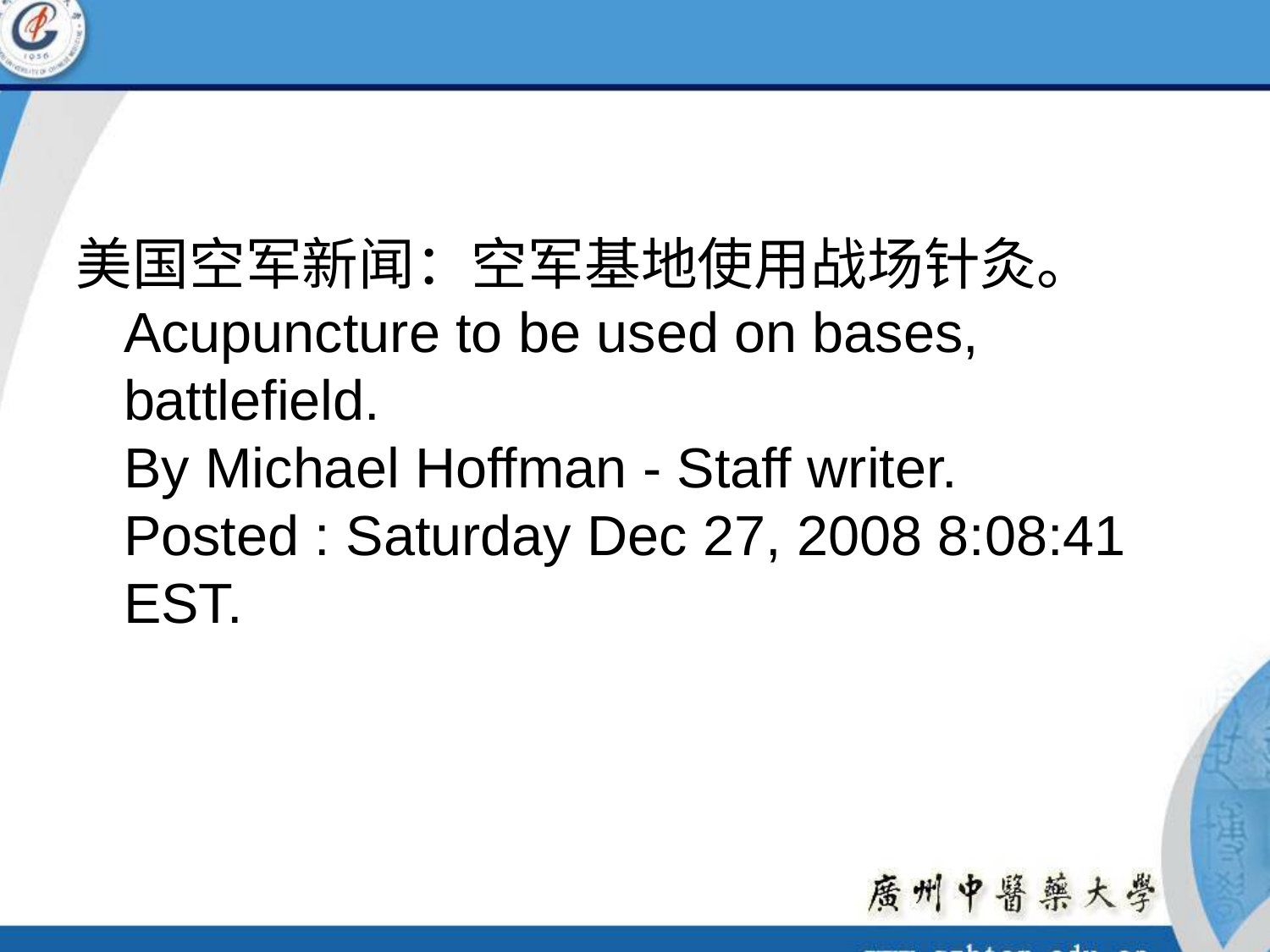

美国空军新闻：空军基地使用战场针灸。
Acupuncture to be used on bases, battlefield.
By Michael Hoffman - Staff writer.
Posted : Saturday Dec 27, 2008 8:08:41 EST.